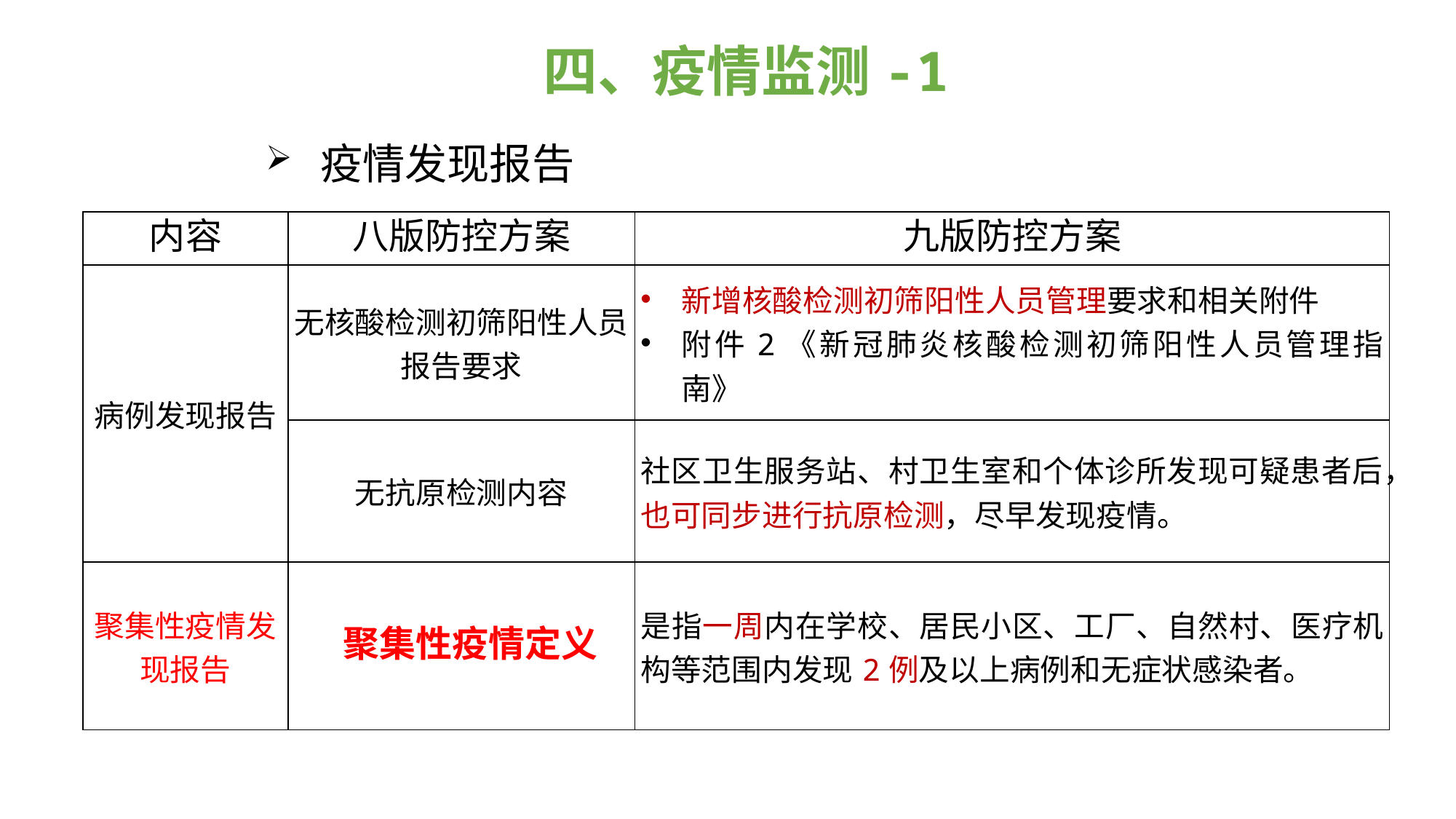

四、疫情监测-1
疫情发现报告
| 内容 | 八版防控方案 | 九版防控方案 |
| --- | --- | --- |
| 病例发现报告 | 无核酸检测初筛阳性人员报告要求 | 新增核酸检测初筛阳性人员管理要求和相关附件 附件2《新冠肺炎核酸检测初筛阳性人员管理指南》 |
|  | 无抗原检测内容 | 社区卫生服务站、村卫生室和个体诊所发现可疑患者后，也可同步进行抗原检测，尽早发现疫情。 |
| 聚集性疫情发现报告 | 聚集性疫情定义 | 是指一周内在学校、居民小区、工厂、自然村、医疗机构等范围内发现2例及以上病例和无症状感染者。 |